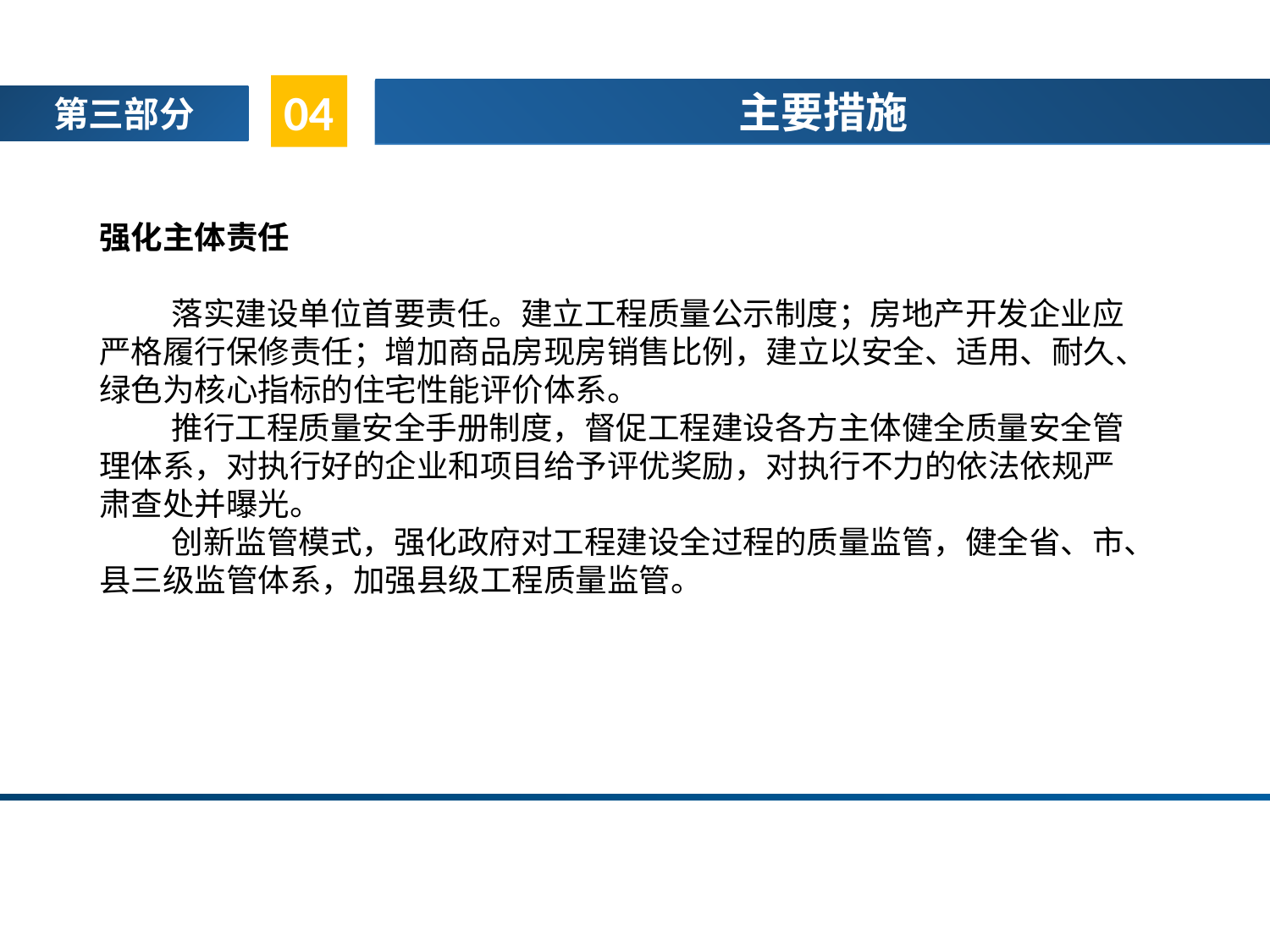

04
主要措施

第三部分
强化主体责任

         落实建设单位首要责任。建立工程质量公示制度；房地产开发企业应严格履行保修责任；增加商品房现房销售比例，建立以安全、适用、耐久、绿色为核心指标的住宅性能评价体系。
         推行工程质量安全手册制度，督促工程建设各方主体健全质量安全管理体系，对执行好的企业和项目给予评优奖励，对执行不力的依法依规严肃查处并曝光。
         创新监管模式，强化政府对工程建设全过程的质量监管，健全省、市、县三级监管体系，加强县级工程质量监管。